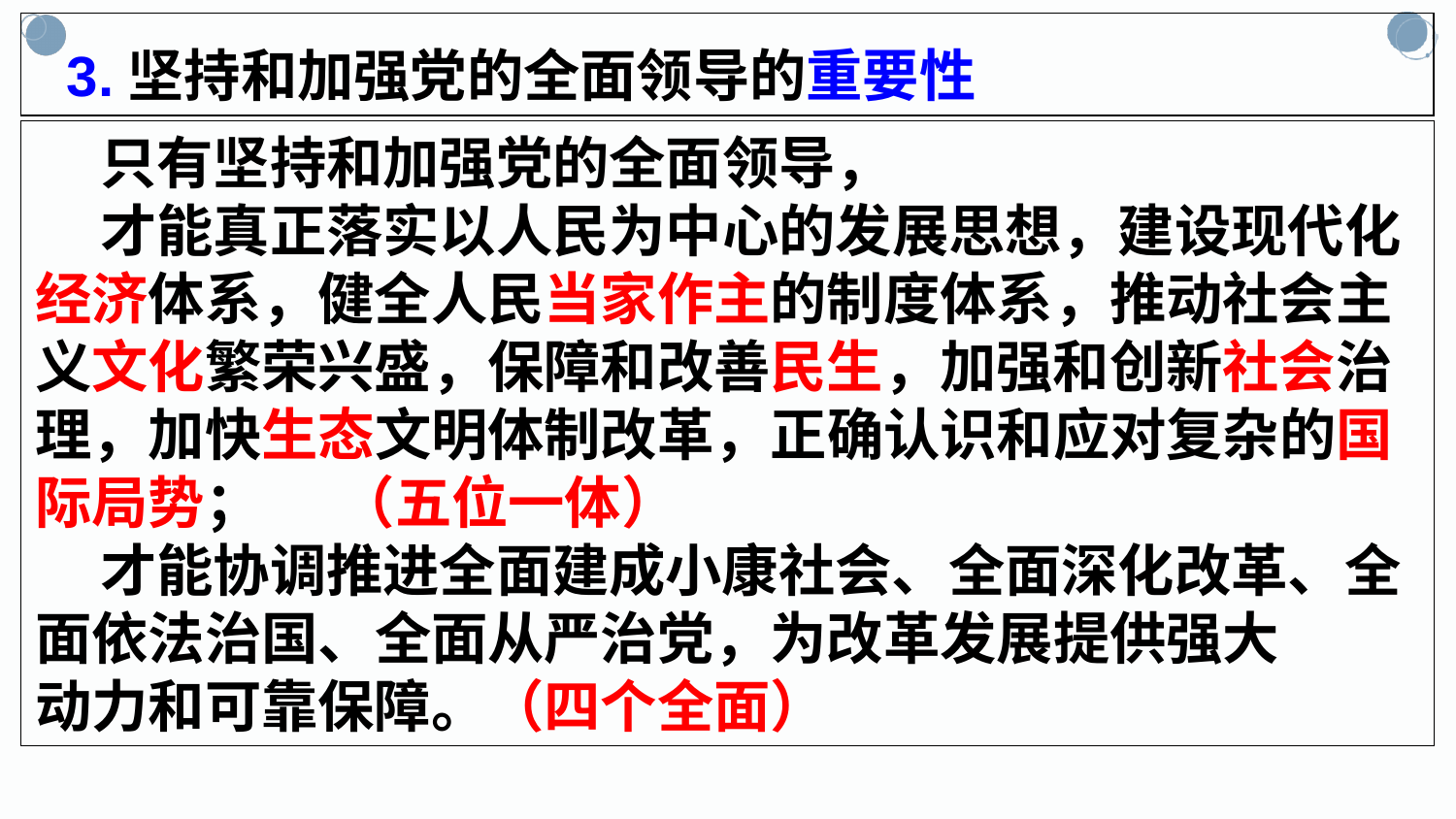

3.坚持和加强党的全面领导的重要性
    只有坚持和加强党的全面领导，
    才能真正落实以人民为中心的发展思想，建设现代化经济体系，健全人民当家作主的制度体系，推动社会主义文化繁荣兴盛，保障和改善民生，加强和创新社会治理，加快生态文明体制改革，正确认识和应对复杂的国际局势；      （五位一体）
    才能协调推进全面建成小康社会、全面深化改革、全面依法治国、全面从严治党，为改革发展提供强大
动力和可靠保障。（四个全面）